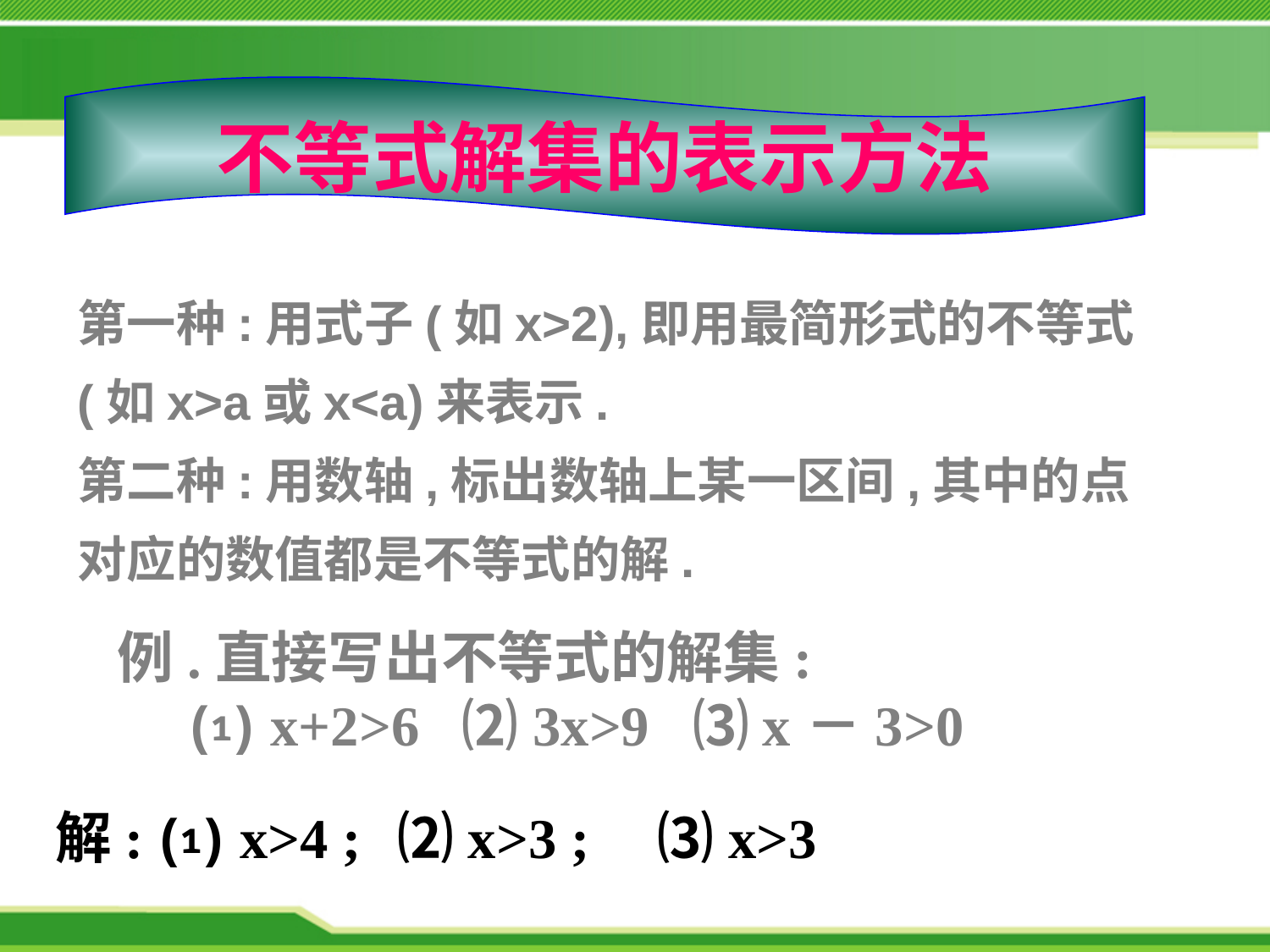

不等式解集的表示方法
第一种:用式子(如x>2),即用最简形式的不等式(如x>a或x<a)来表示.
第二种:用数轴,标出数轴上某一区间,其中的点对应的数值都是不等式的解.

例.直接写出不等式的解集:
     ⑴ x+2>6   ⑵ 3x>9   ⑶ x－3>0
解: ⑴ x>4 ;
⑵ x>3 ;
⑶ x>3